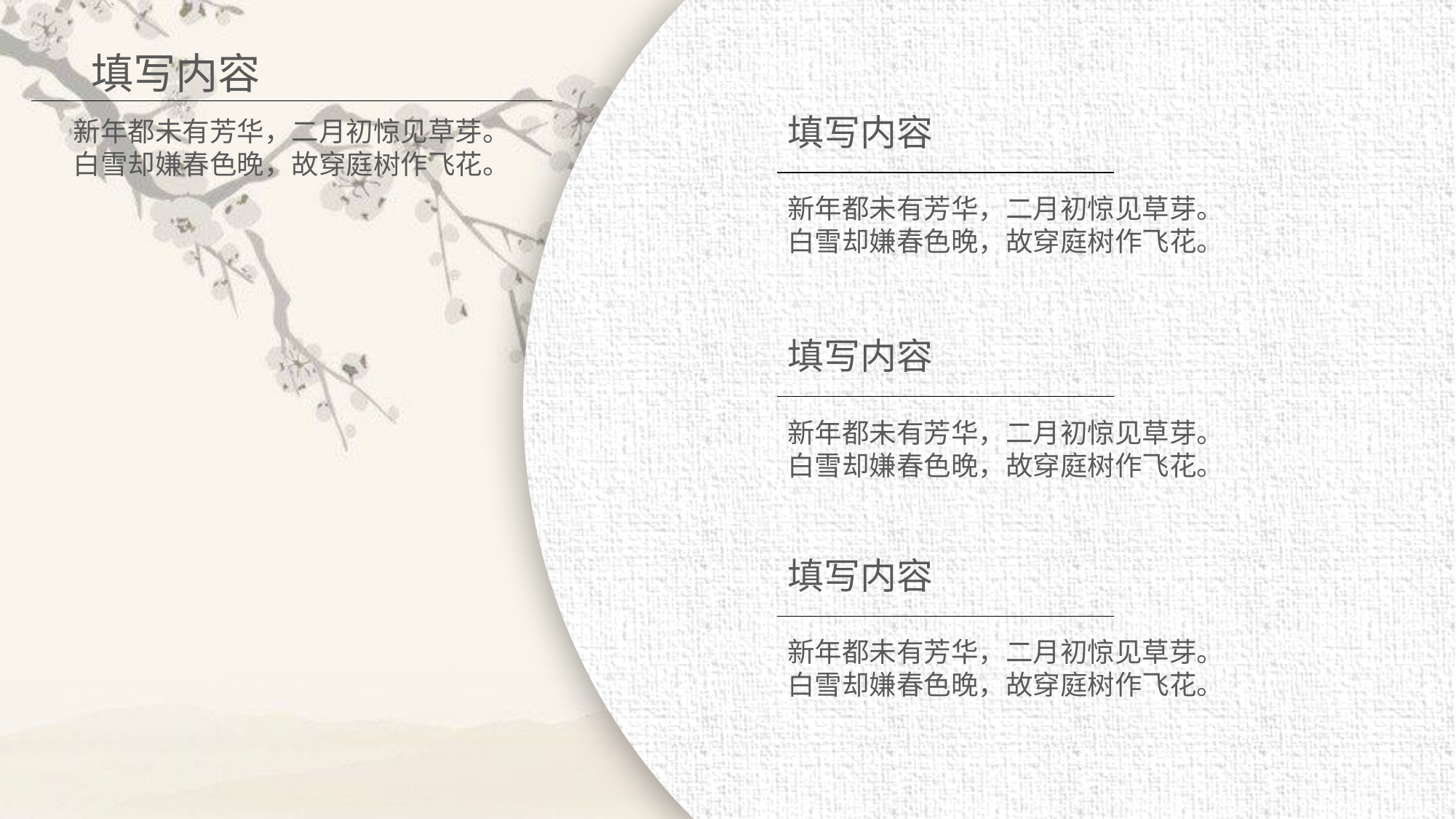

填写内容
填写内容
新年都未有芳华，二月初惊见草芽。白雪却嫌春色晚，故穿庭树作飞花。
新年都未有芳华，二月初惊见草芽。
白雪却嫌春色晚，故穿庭树作飞花。
填写内容
新年都未有芳华，二月初惊见草芽。白雪却嫌春色晚，故穿庭树作飞花。
填写内容
新年都未有芳华，二月初惊见草芽。白雪却嫌春色晚，故穿庭树作飞花。